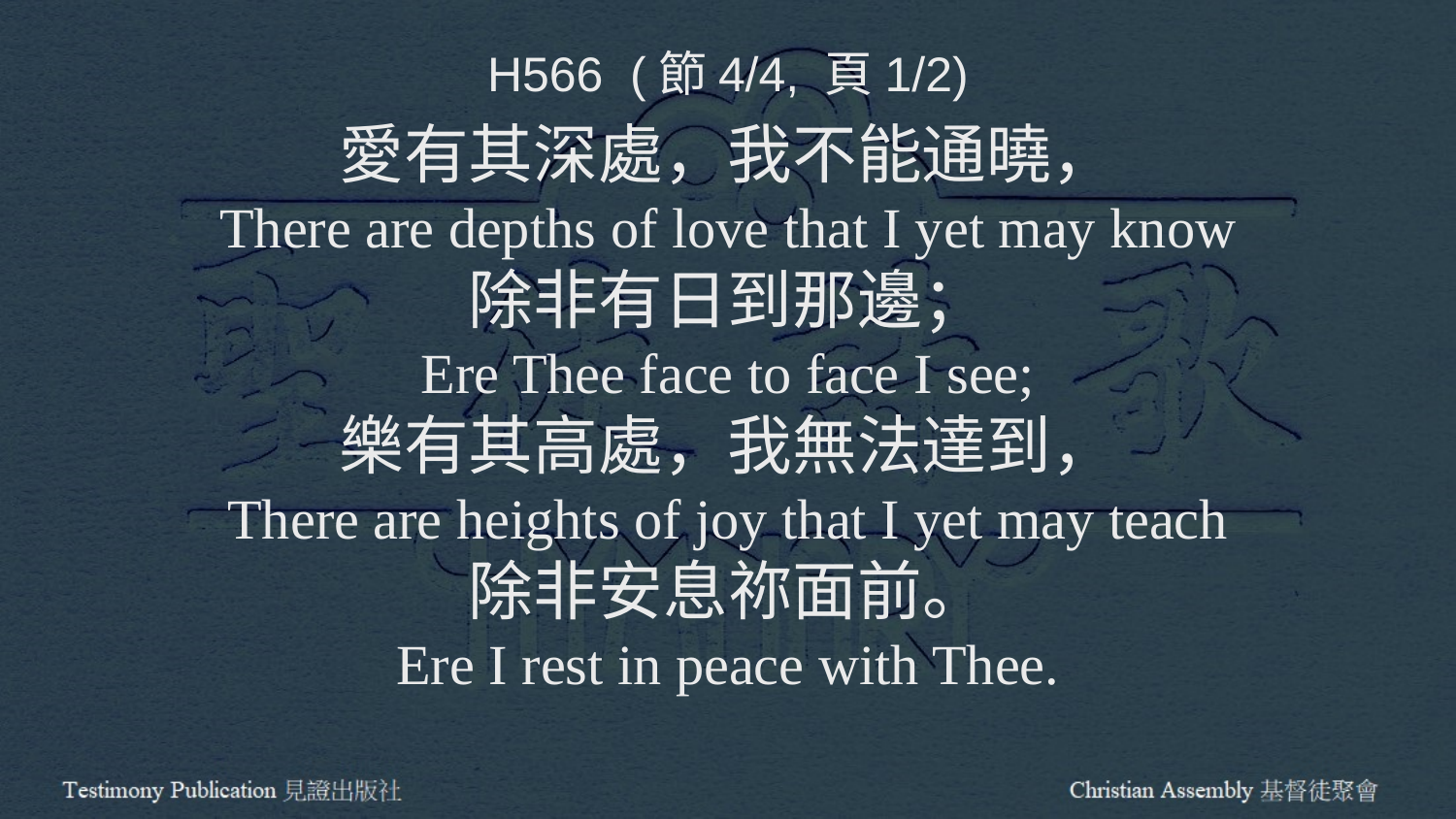

H566  (節4/4, 頁1/2)
愛有其深處，我不能通曉，
There are depths of love that I yet may know
除非有日到那邊；
Ere Thee face to face I see;
樂有其高處，我無法達到，
There are heights of joy that I yet may teach
除非安息祢面前。
Ere I rest in peace with Thee.